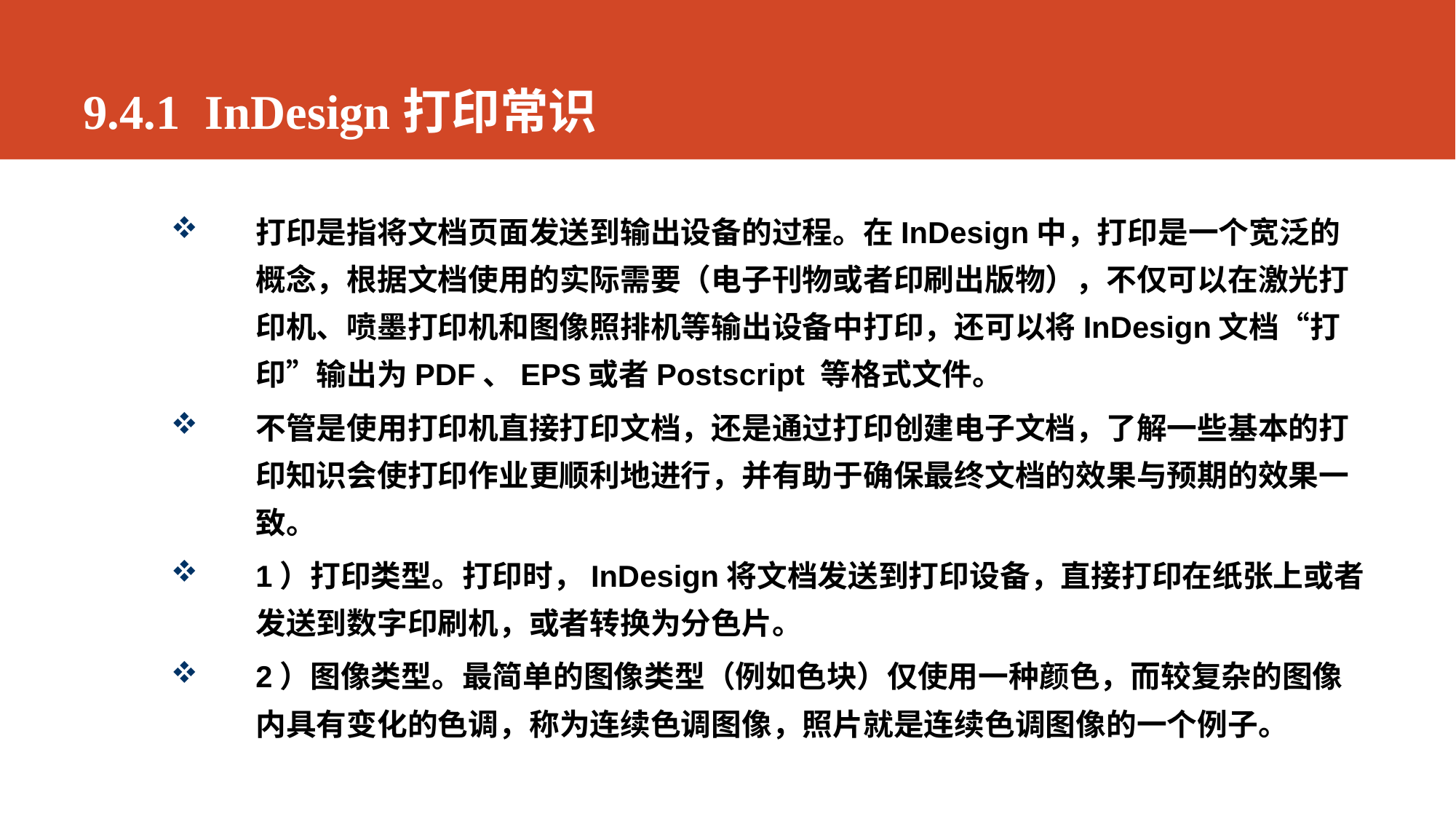

# 9.4.1  InDesign打印常识
打印是指将文档页面发送到输出设备的过程。在InDesign中，打印是一个宽泛的概念，根据文档使用的实际需要（电子刊物或者印刷出版物），不仅可以在激光打印机、喷墨打印机和图像照排机等输出设备中打印，还可以将InDesign文档“打印”输出为PDF、EPS或者Postscript 等格式文件。
不管是使用打印机直接打印文档，还是通过打印创建电子文档，了解一些基本的打印知识会使打印作业更顺利地进行，并有助于确保最终文档的效果与预期的效果一致。
1）打印类型。打印时，InDesign将文档发送到打印设备，直接打印在纸张上或者发送到数字印刷机，或者转换为分色片。
2）图像类型。最简单的图像类型（例如色块）仅使用一种颜色，而较复杂的图像内具有变化的色调，称为连续色调图像，照片就是连续色调图像的一个例子。